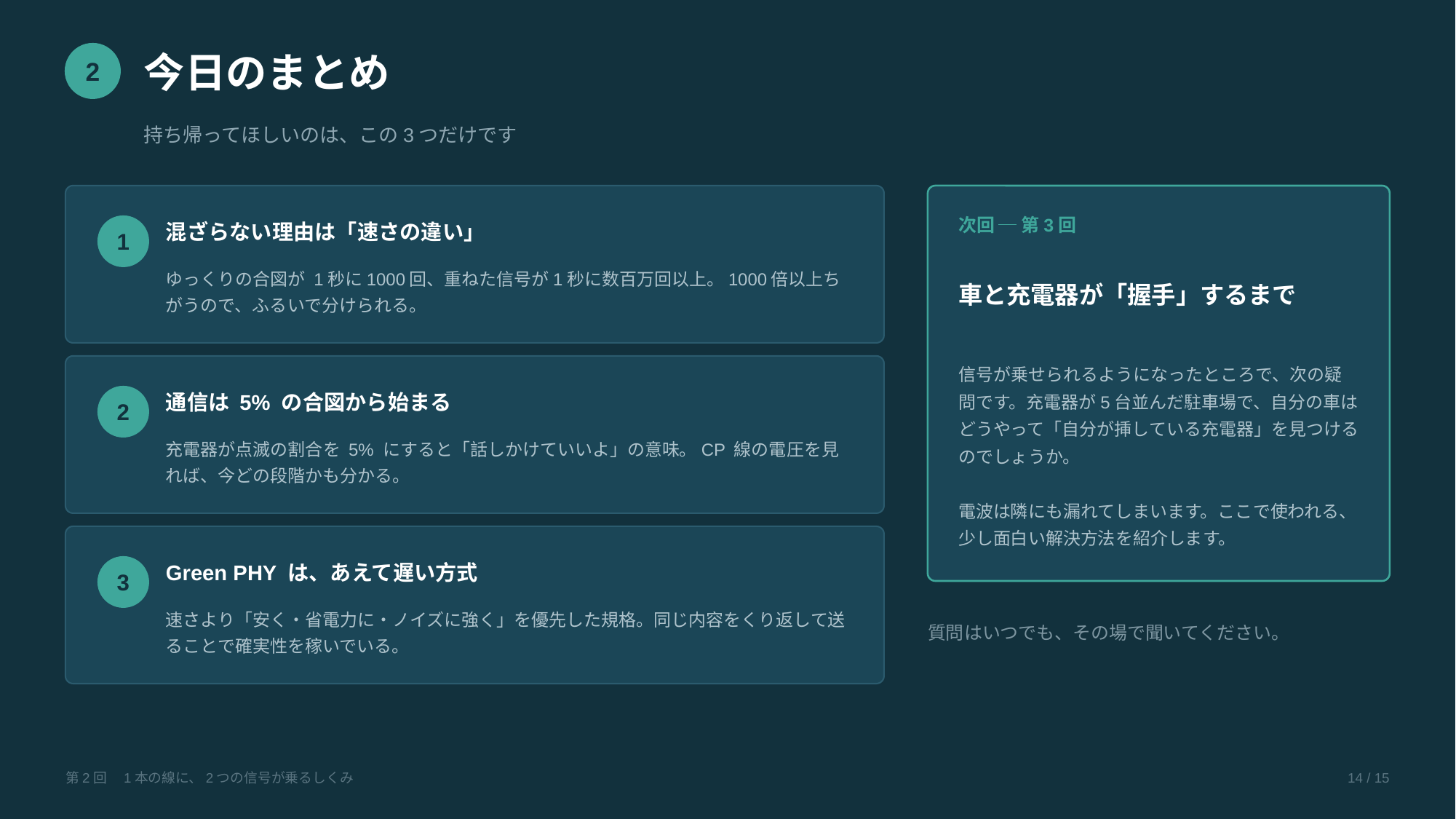

今日のまとめ

2
持ち帰ってほしいのは、この3つだけです

次回 ─ 第3回
混ざらない理由は「速さの違い」

1
車と充電器が「握手」するまで
ゆっくりの合図が 1秒に1000回、重ねた信号が1秒に数百万回以上。1000倍以上ちがうので、ふるいで分けられる。
信号が乗せられるようになったところで、次の疑問です。充電器が5台並んだ駐車場で、自分の車はどうやって「自分が挿している充電器」を見つけるのでしょうか。

電波は隣にも漏れてしまいます。ここで使われる、少し面白い解決方法を紹介します。

通信は 5% の合図から始まる

2
充電器が点滅の割合を 5% にすると「話しかけていいよ」の意味。CP 線の電圧を見れば、今どの段階かも分かる。

Green PHY は、あえて遅い方式

3
速さより「安く・省電力に・ノイズに強く」を優先した規格。同じ内容をくり返して送ることで確実性を稼いでいる。
質問はいつでも、その場で聞いてください。
第2回　1本の線に、2つの信号が乗るしくみ
14 / 15